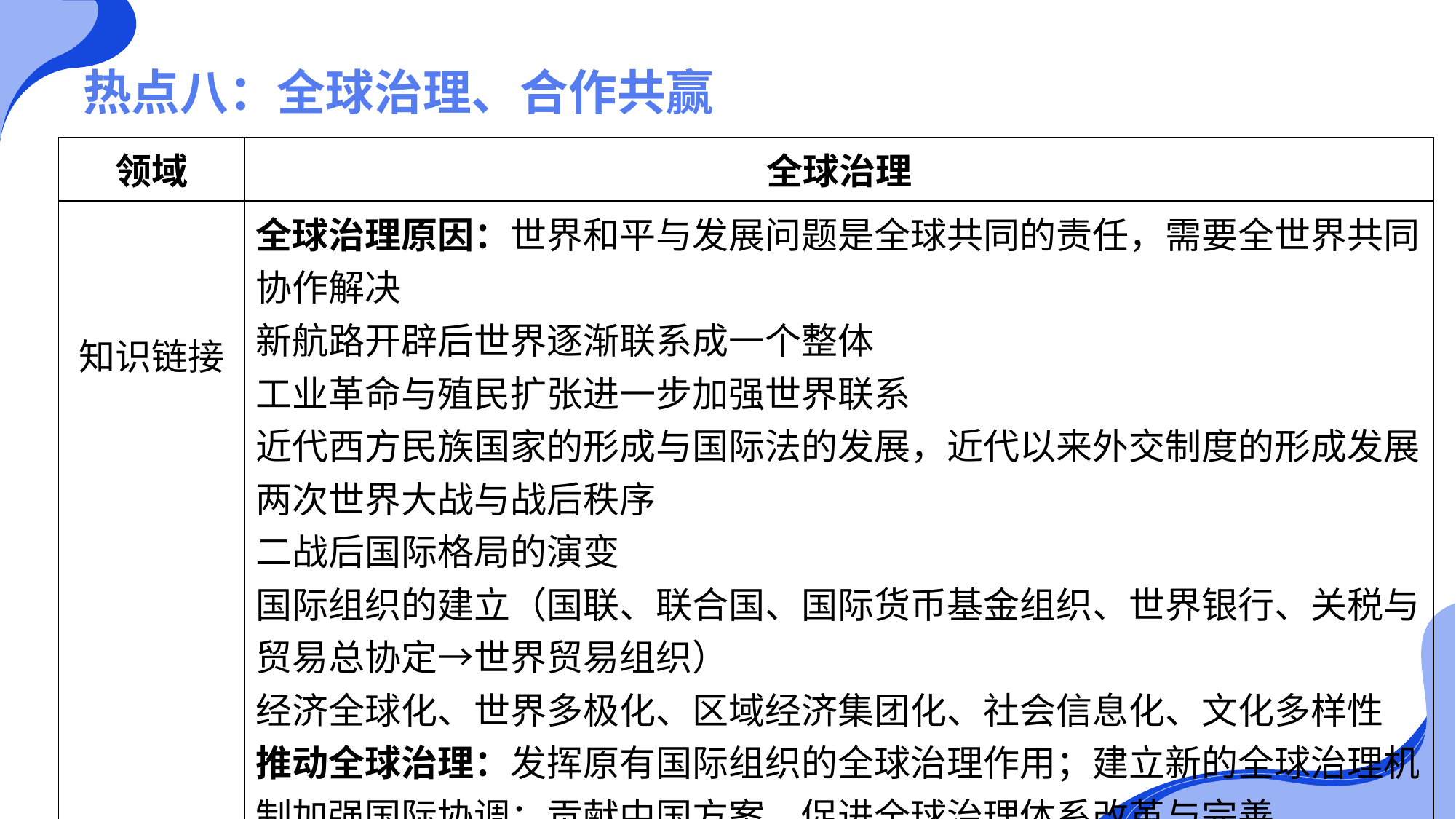

# 热点八：全球治理、合作共赢
| 领域 | 全球治理 |
| --- | --- |
| 知识链接 | 全球治理原因：世界和平与发展问题是全球共同的责任，需要全世界共同协作解决 新航路开辟后世界逐渐联系成一个整体 工业革命与殖民扩张进一步加强世界联系 近代西方民族国家的形成与国际法的发展，近代以来外交制度的形成发展 两次世界大战与战后秩序 二战后国际格局的演变 国际组织的建立（国联、联合国、国际货币基金组织、世界银行、关税与贸易总协定→世界贸易组织） 经济全球化、世界多极化、区域经济集团化、社会信息化、文化多样性 推动全球治理：发挥原有国际组织的全球治理作用；建立新的全球治理机制加强国际协调；贡献中国方案，促进全球治理体系改革与完善 |